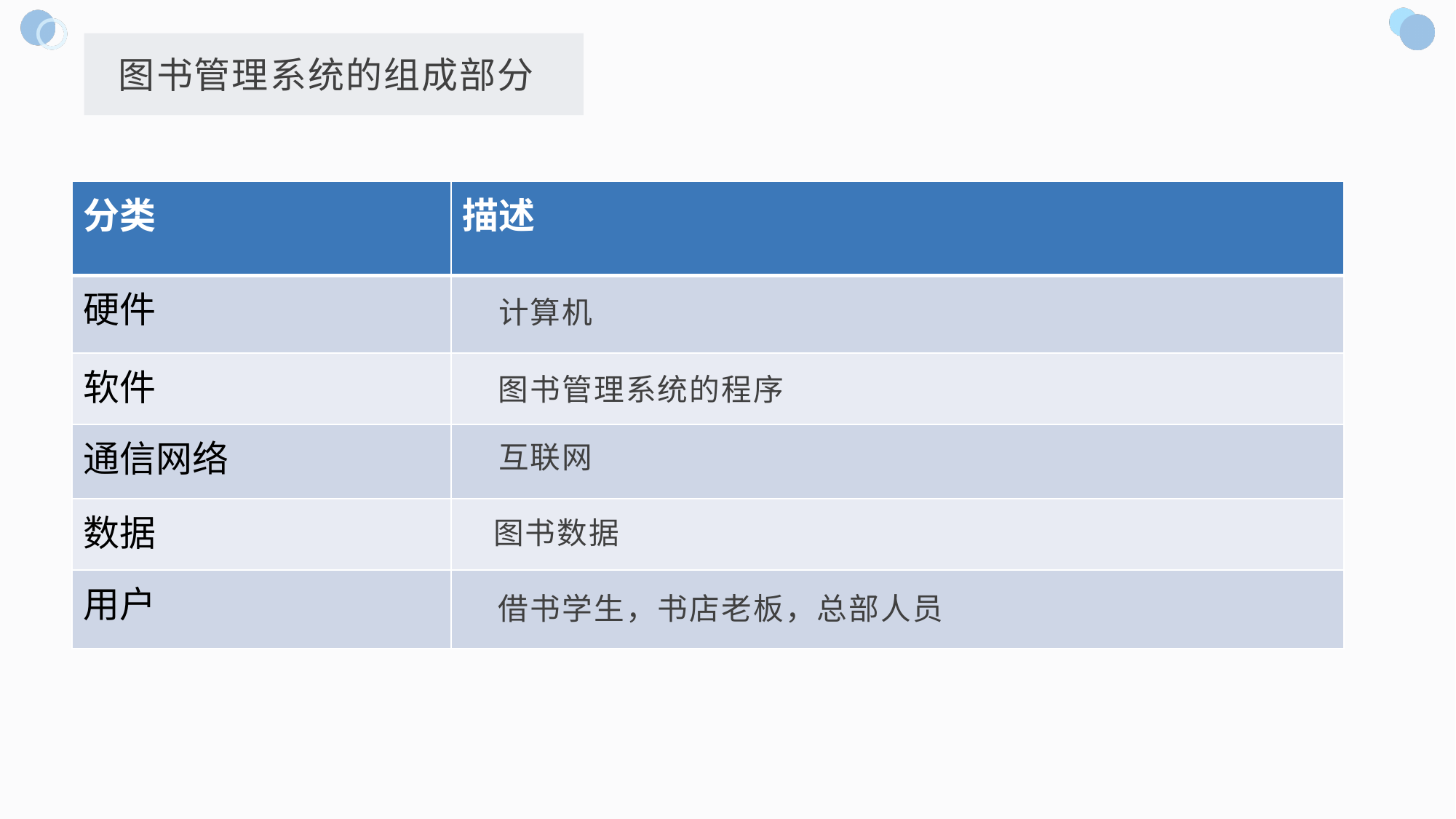

图书管理系统的组成部分
| 分类 | 描述 |
| --- | --- |
| 硬件 |  |
| 软件 |  |
| 通信网络 |  |
| 数据 |  |
| 用户 |  |
计算机
图书管理系统的程序
互联网
图书数据
借书学生，书店老板，总部人员